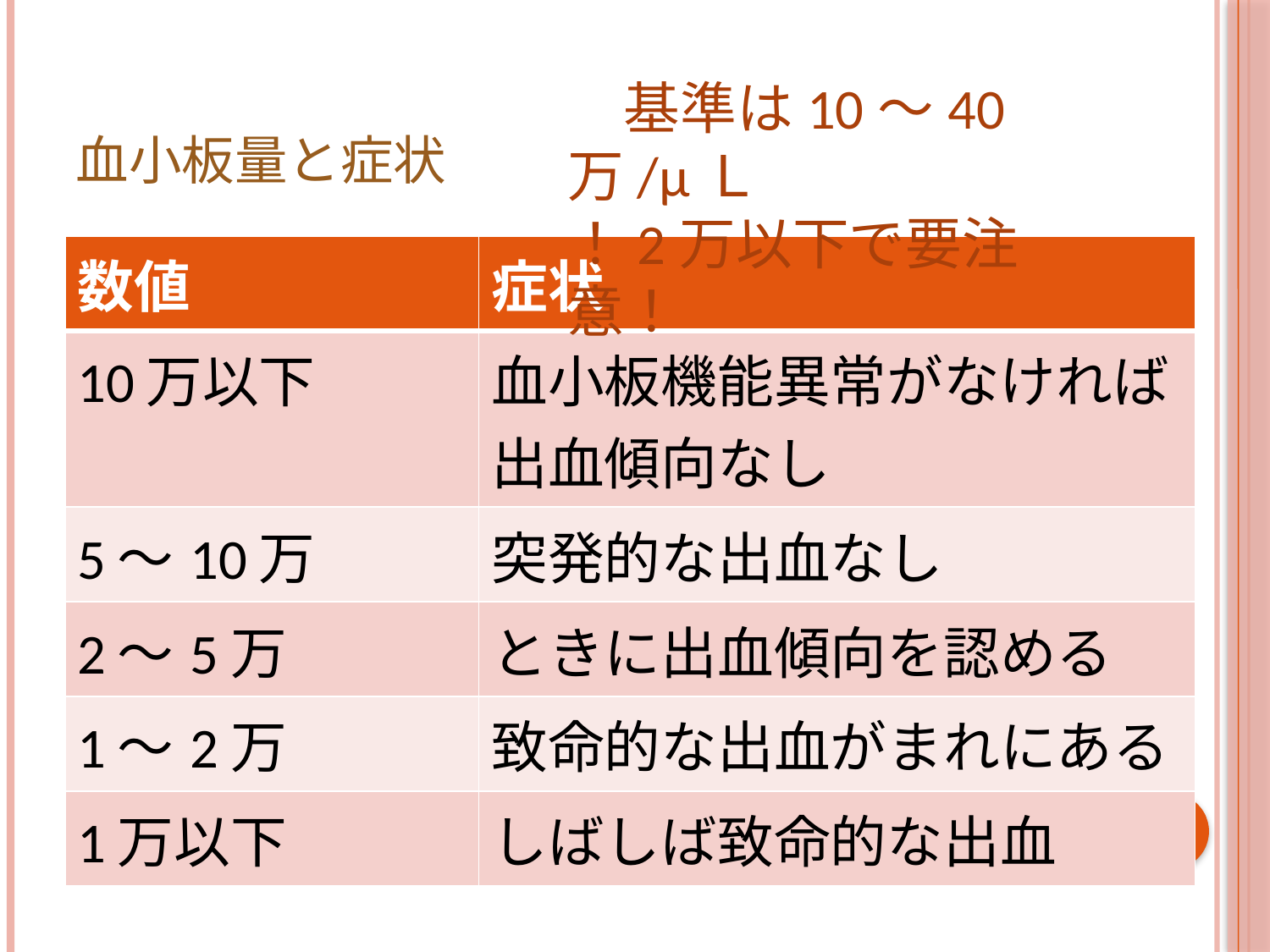

# 血小板量と症状
　基準は10～40万/μＬ
！2万以下で要注意！
| 数値 | 症状 |
| --- | --- |
| 10万以下 | 血小板機能異常がなければ 出血傾向なし |
| 5～10万 | 突発的な出血なし |
| 2～5万 | ときに出血傾向を認める |
| 1～2万 | 致命的な出血がまれにある |
| 1万以下 | しばしば致命的な出血 |